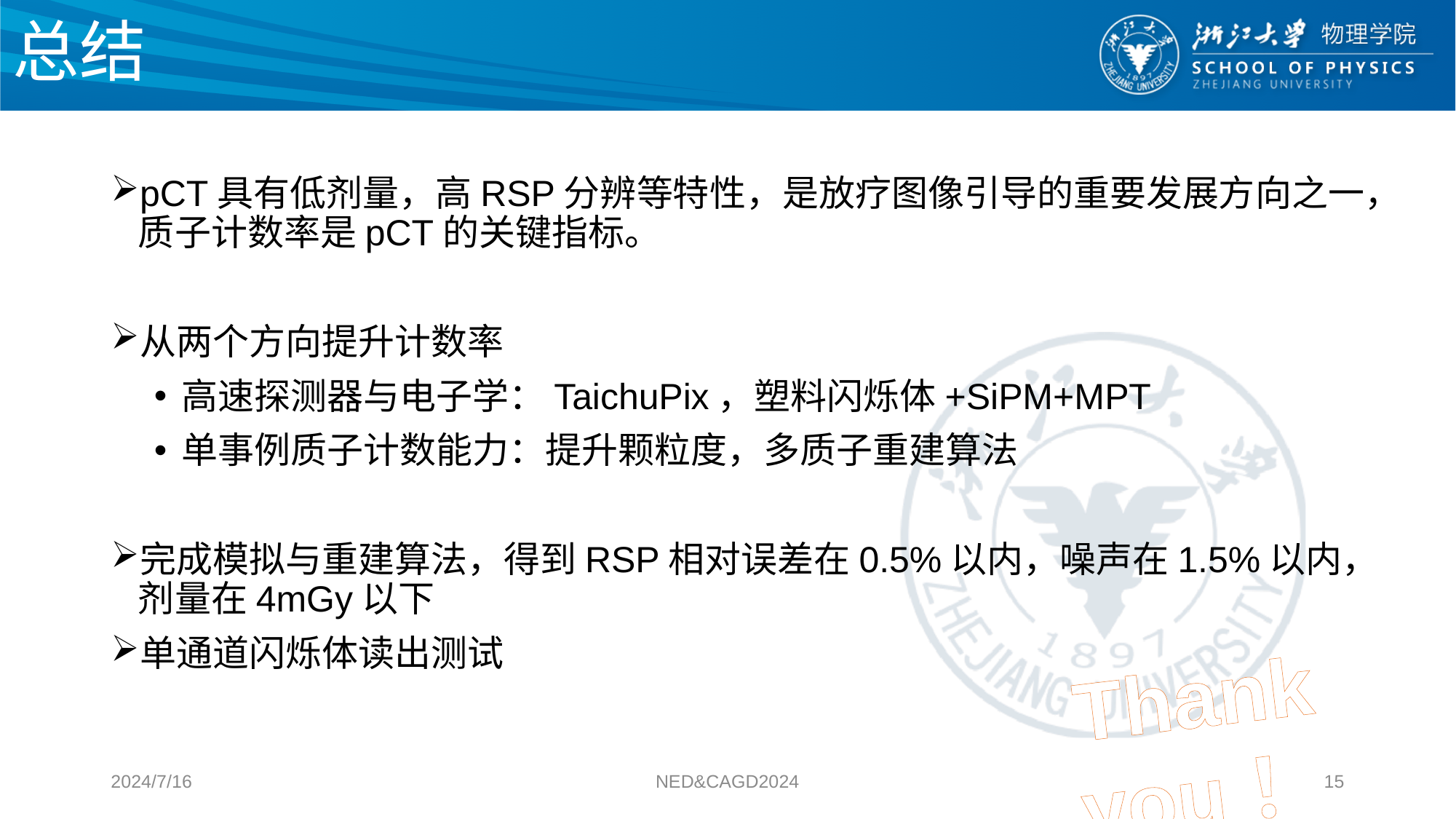

# 总结
pCT具有低剂量，高RSP分辨等特性，是放疗图像引导的重要发展方向之一，质子计数率是pCT的关键指标。

从两个方向提升计数率
高速探测器与电子学：TaichuPix，塑料闪烁体+SiPM+MPT
单事例质子计数能力：提升颗粒度，多质子重建算法

完成模拟与重建算法，得到RSP相对误差在0.5%以内，噪声在1.5%以内，剂量在4mGy以下
单通道闪烁体读出测试
Thank you！
2024/7/16
NED&CAGD2024
15